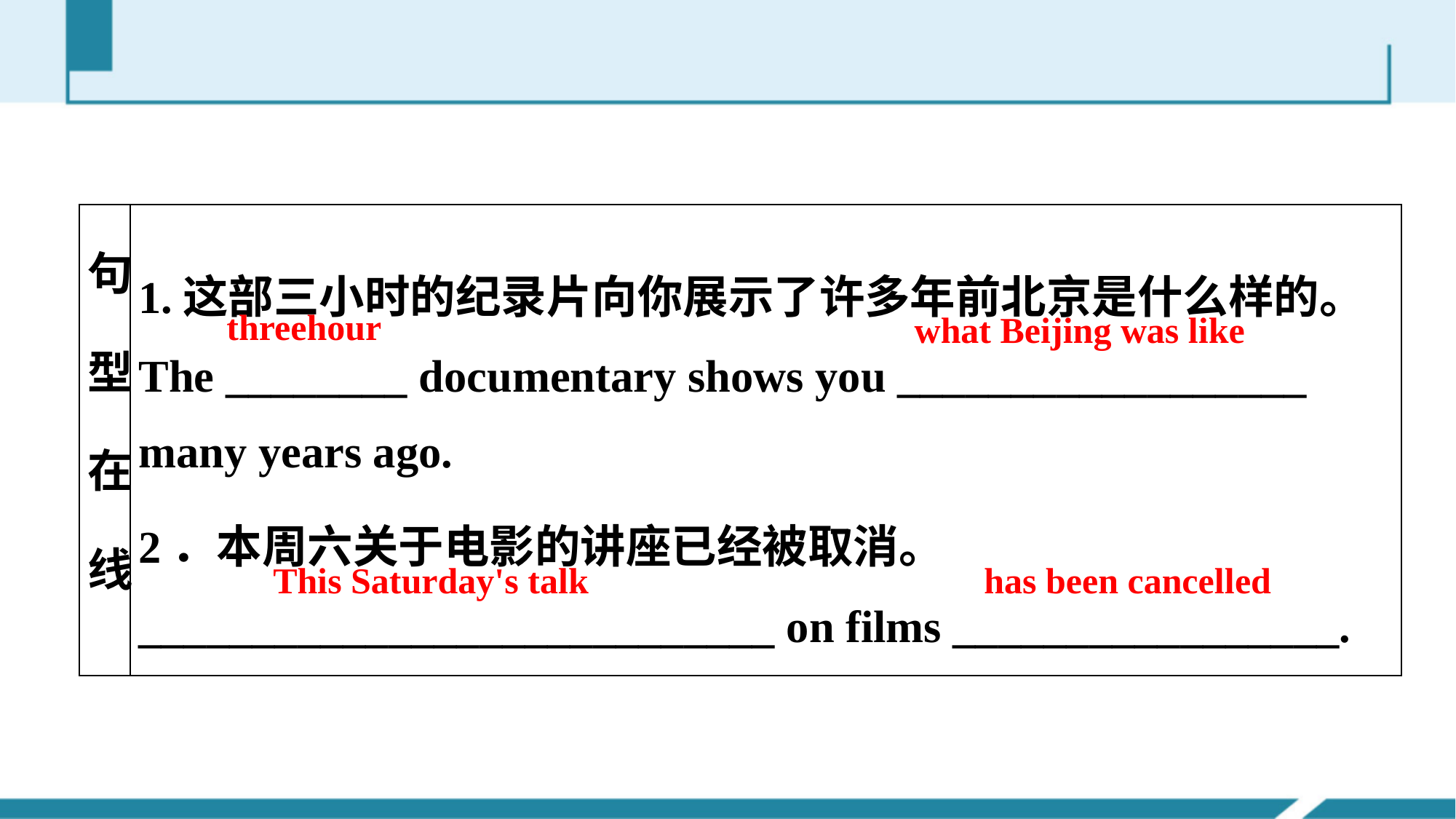

| 句型在线 | 1.这部三小时的纪录片向你展示了许多年前北京是什么样的。 The \_\_\_\_\_\_\_\_ documentary shows you \_\_\_\_\_\_\_\_\_\_\_\_\_\_\_\_\_\_ many years ago. 2．本周六关于电影的讲座已经被取消。 \_\_\_\_\_\_\_\_\_\_\_\_\_\_\_\_\_\_\_\_\_\_\_\_\_\_\_\_ on films \_\_\_\_\_\_\_\_\_\_\_\_\_\_\_\_\_. |
| --- | --- |
three­hour
what Beijing was like
This Saturday's talk
has been cancelled